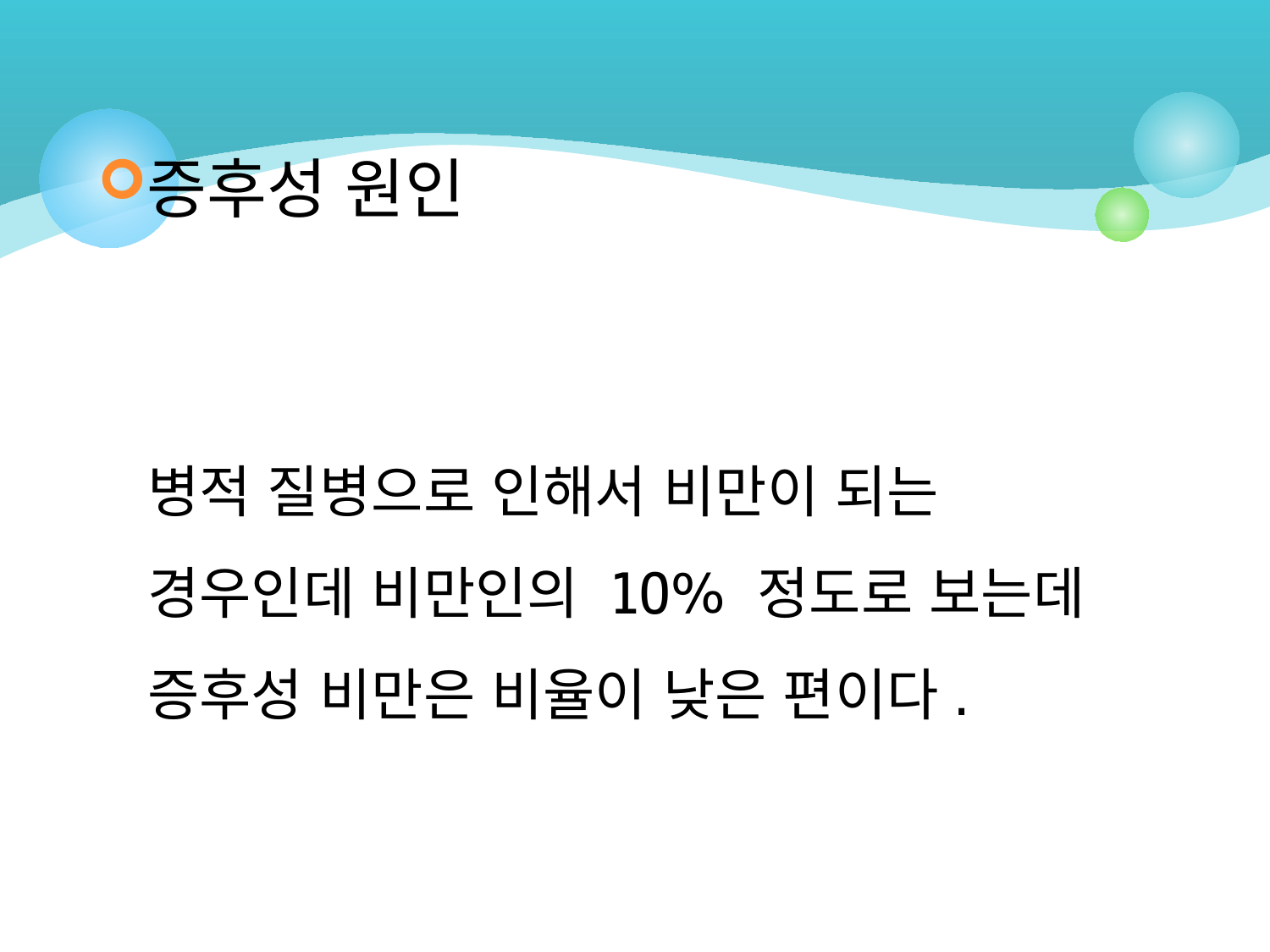

증후성 원인
병적 질병으로 인해서 비만이 되는 경우인데 비만인의 10% 정도로 보는데 증후성 비만은 비율이 낮은 편이다.